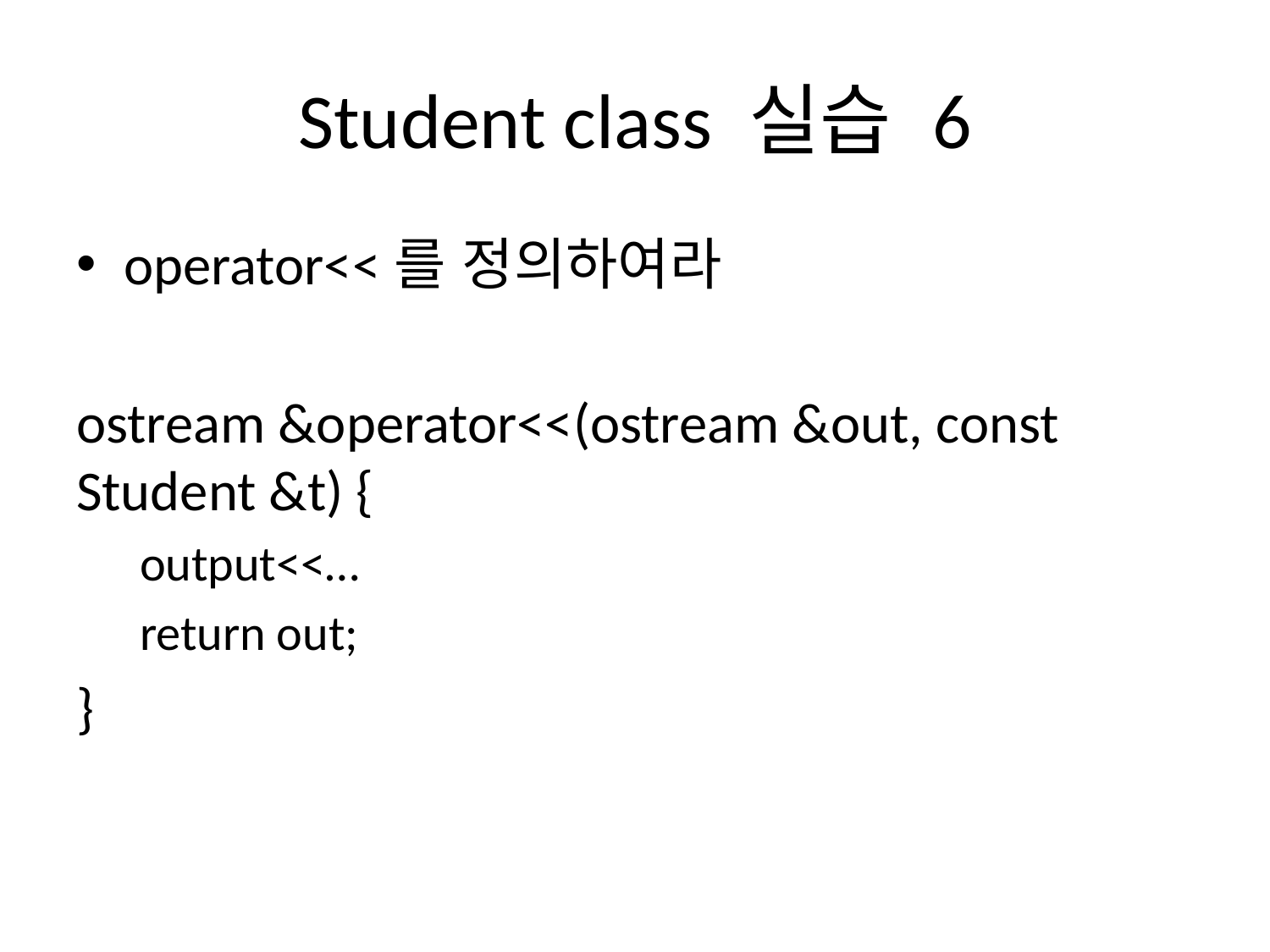

# Student class 실습 6
operator<<를 정의하여라

ostream &operator<<(ostream &out, const Student &t) {
output<<…
return out;
}